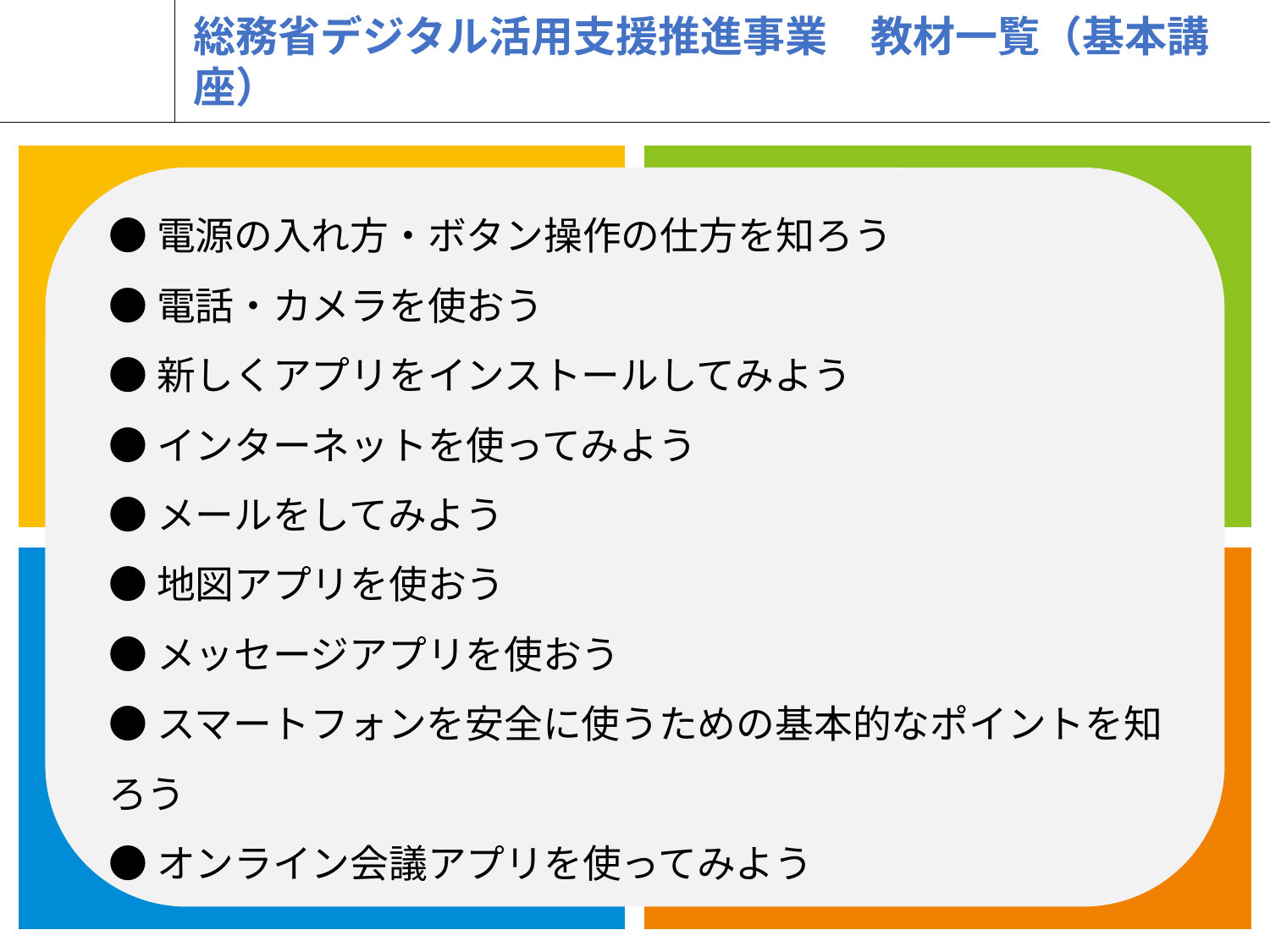

総務省デジタル活用支援推進事業　教材一覧（基本講座）

●電源の入れ方・ボタン操作の仕方を知ろう
●電話・カメラを使おう
●新しくアプリをインストールしてみよう
●インターネットを使ってみよう
●メールをしてみよう
●地図アプリを使おう
●メッセージアプリを使おう
●スマートフォンを安全に使うための基本的なポイントを知ろう
●オンライン会議アプリを使ってみよう